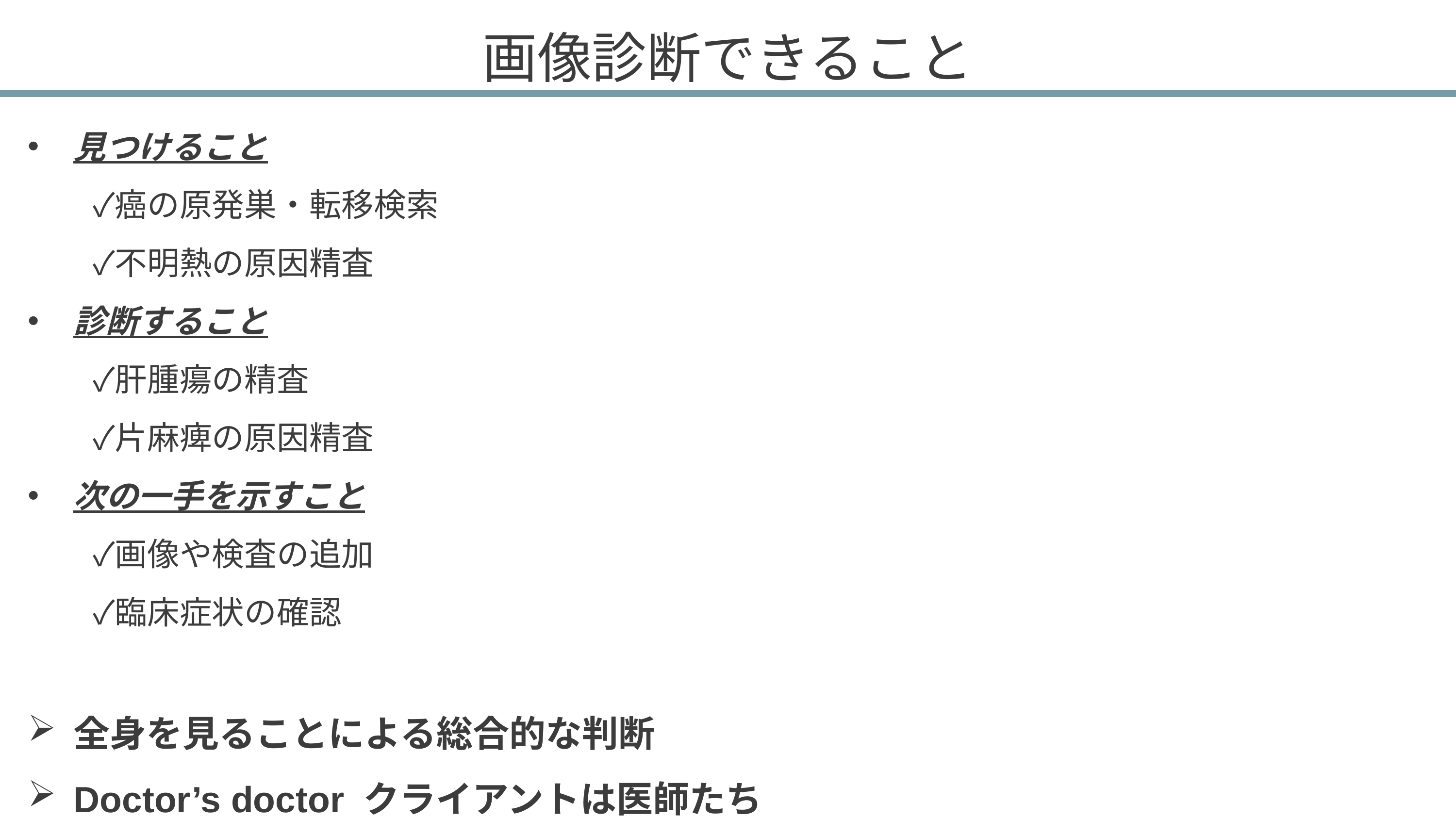

# 画像診断できること
見つけること
　　✓癌の原発巣・転移検索
　　✓不明熱の原因精査
診断すること
　　✓肝腫瘍の精査
　　✓片麻痺の原因精査
次の一手を示すこと
　　✓画像や検査の追加
　　✓臨床症状の確認

全身を見ることによる総合的な判断
Doctor’s doctor クライアントは医師たち